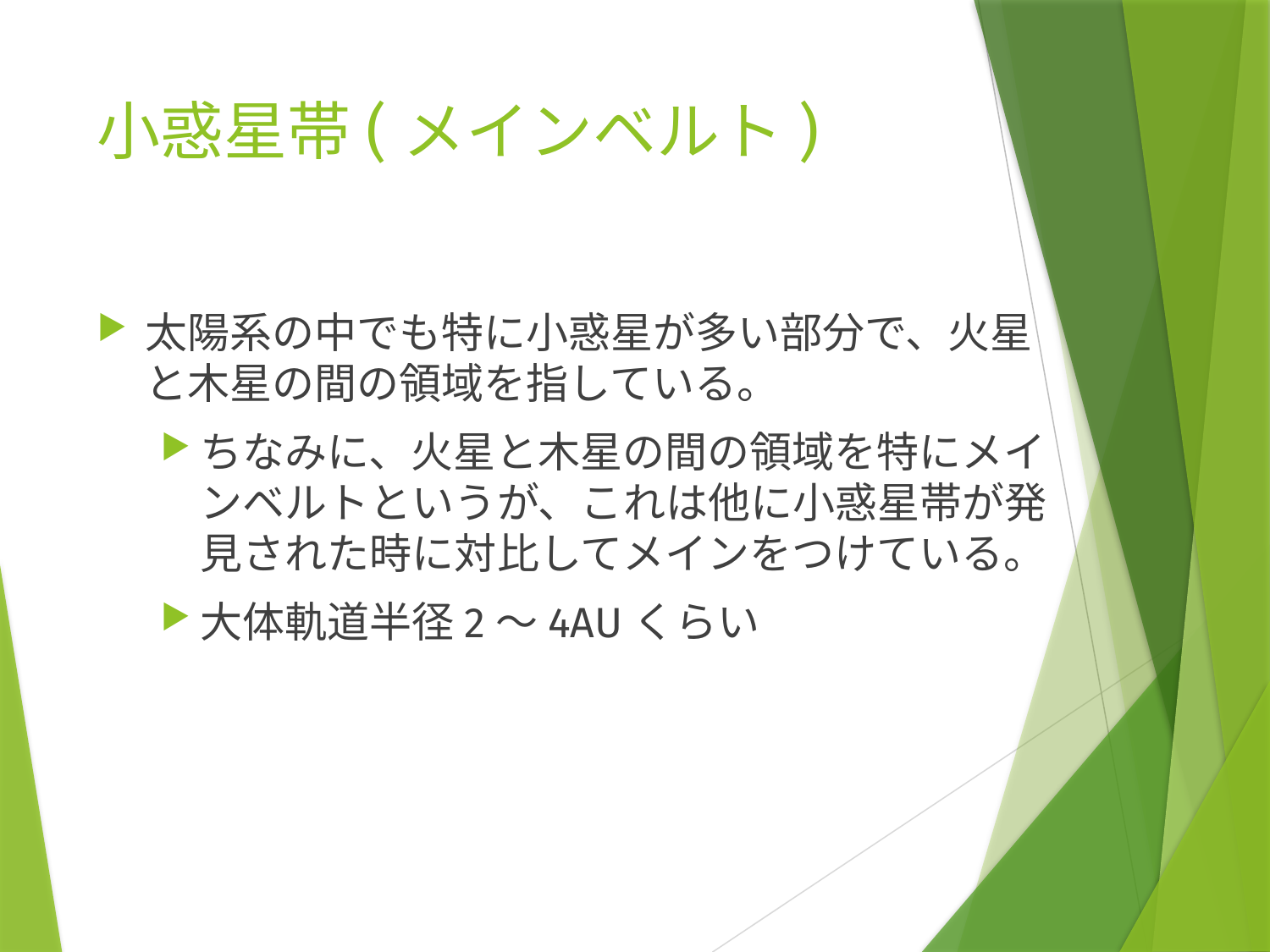

# 小惑星帯(メインベルト)
太陽系の中でも特に小惑星が多い部分で、火星と木星の間の領域を指している。
ちなみに、火星と木星の間の領域を特にメインベルトというが、これは他に小惑星帯が発見された時に対比してメインをつけている。
大体軌道半径2～4AUくらい